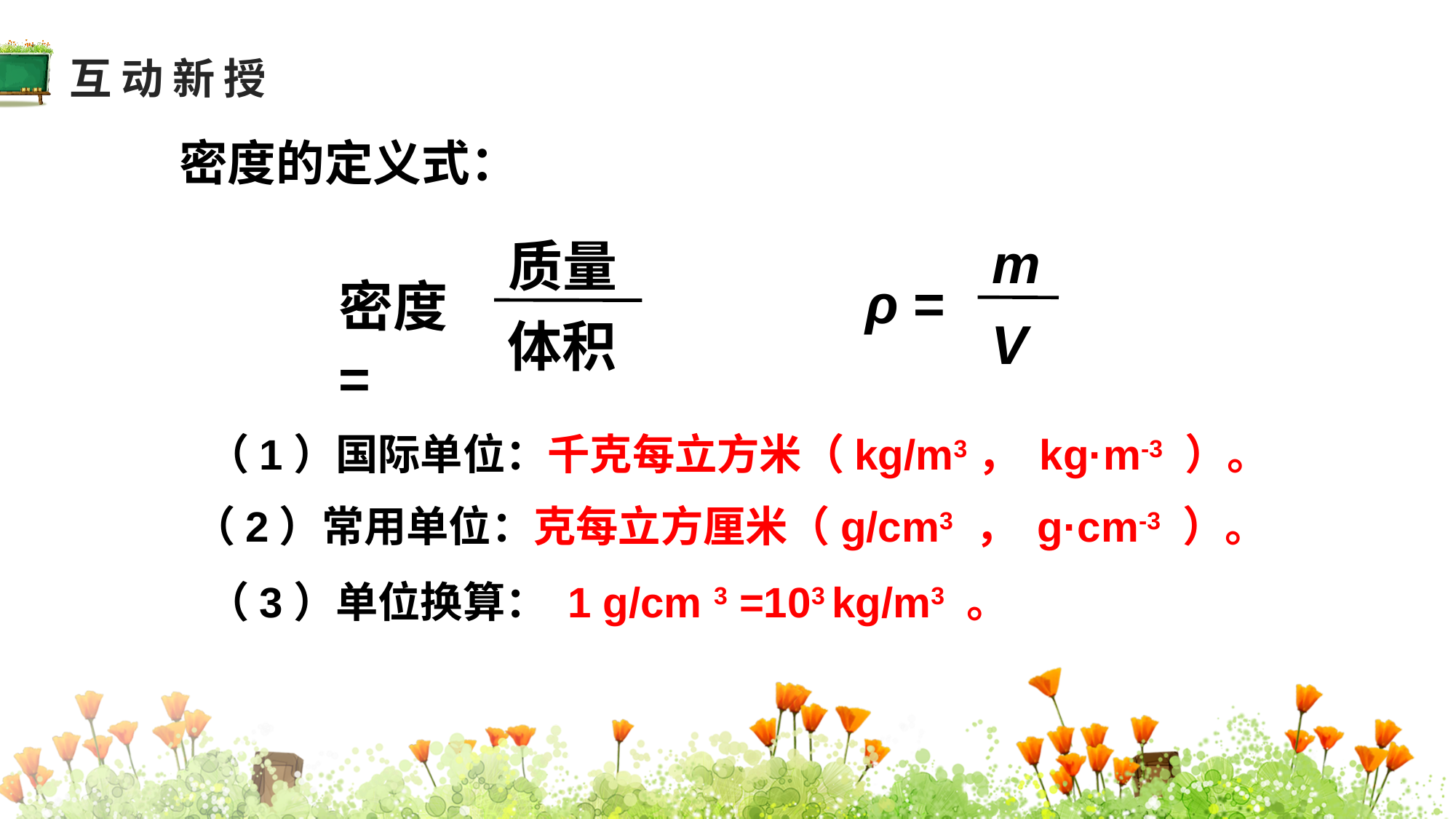

互动新授
密度的定义式：
m
ρ =
V
质量
密度=
体积
（1）国际单位：千克每立方米（kg/m3， kg·m-3 ）。

（2）常用单位：克每立方厘米（g/cm3 ， g·cm-3 ）。
（3）单位换算： 1 g/cm 3 =103 kg/m3 。